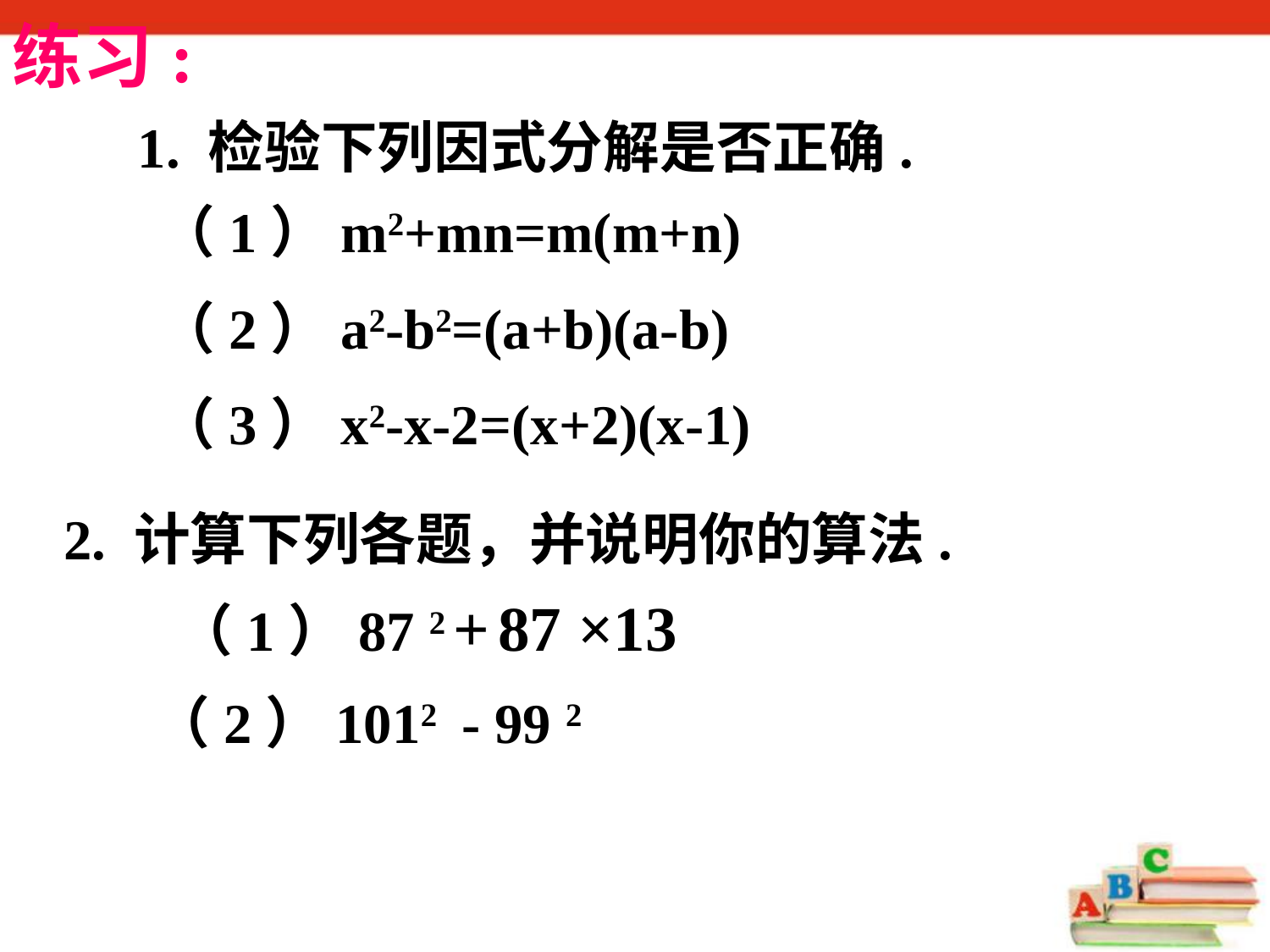

练习:
1. 检验下列因式分解是否正确.
（1）m2+mn=m(m+n)
（2）a2-b2=(a+b)(a-b)
（3）x2-x-2=(x+2)(x-1)
2. 计算下列各题，并说明你的算法.

 （1）87 2 + 87 ×13

 （2）1012   - 99 2